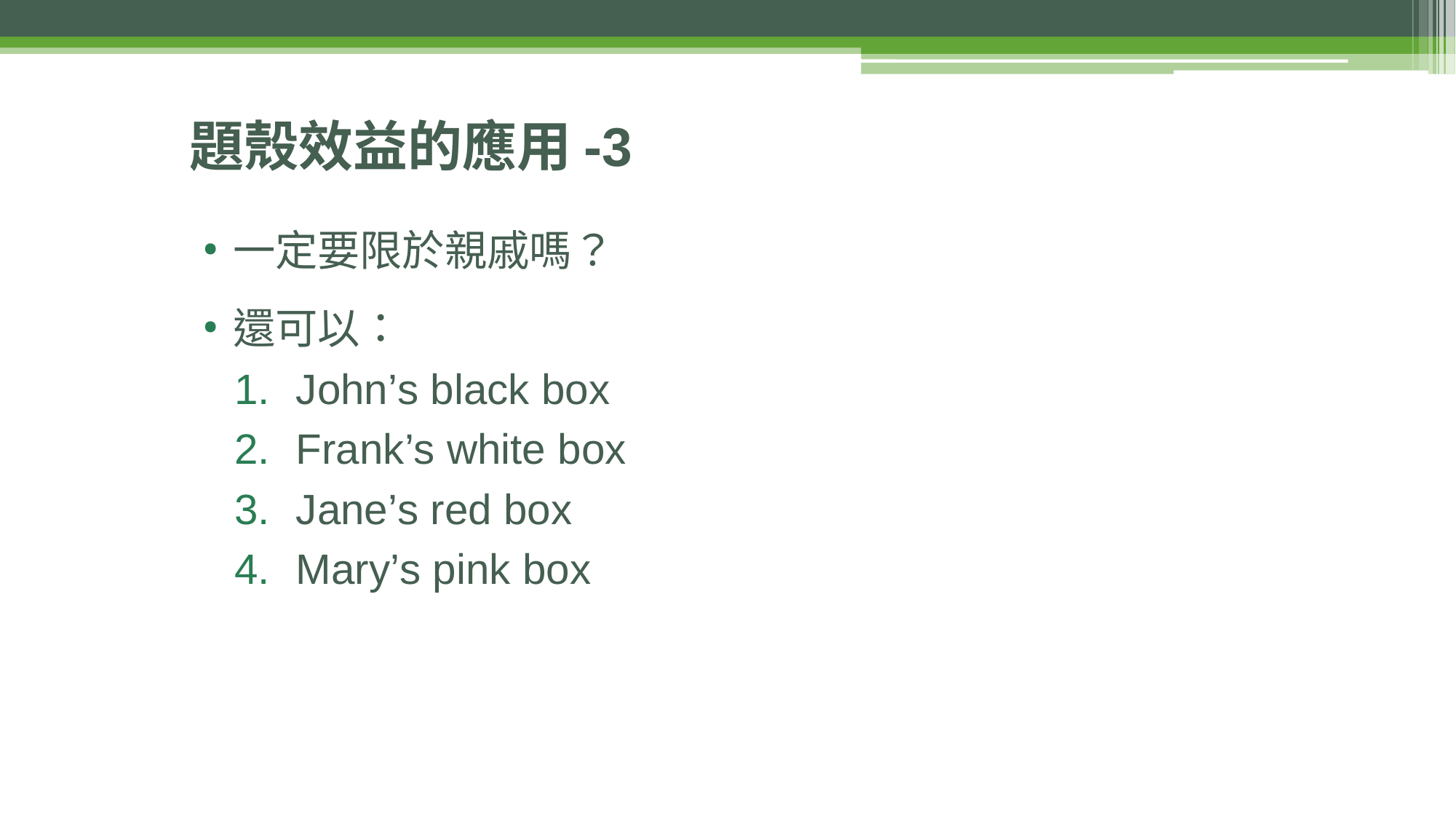

# 題殼效益的應用-3
一定要限於親戚嗎？
還可以：
John’s black box
Frank’s white box
Jane’s red box
Mary’s pink box